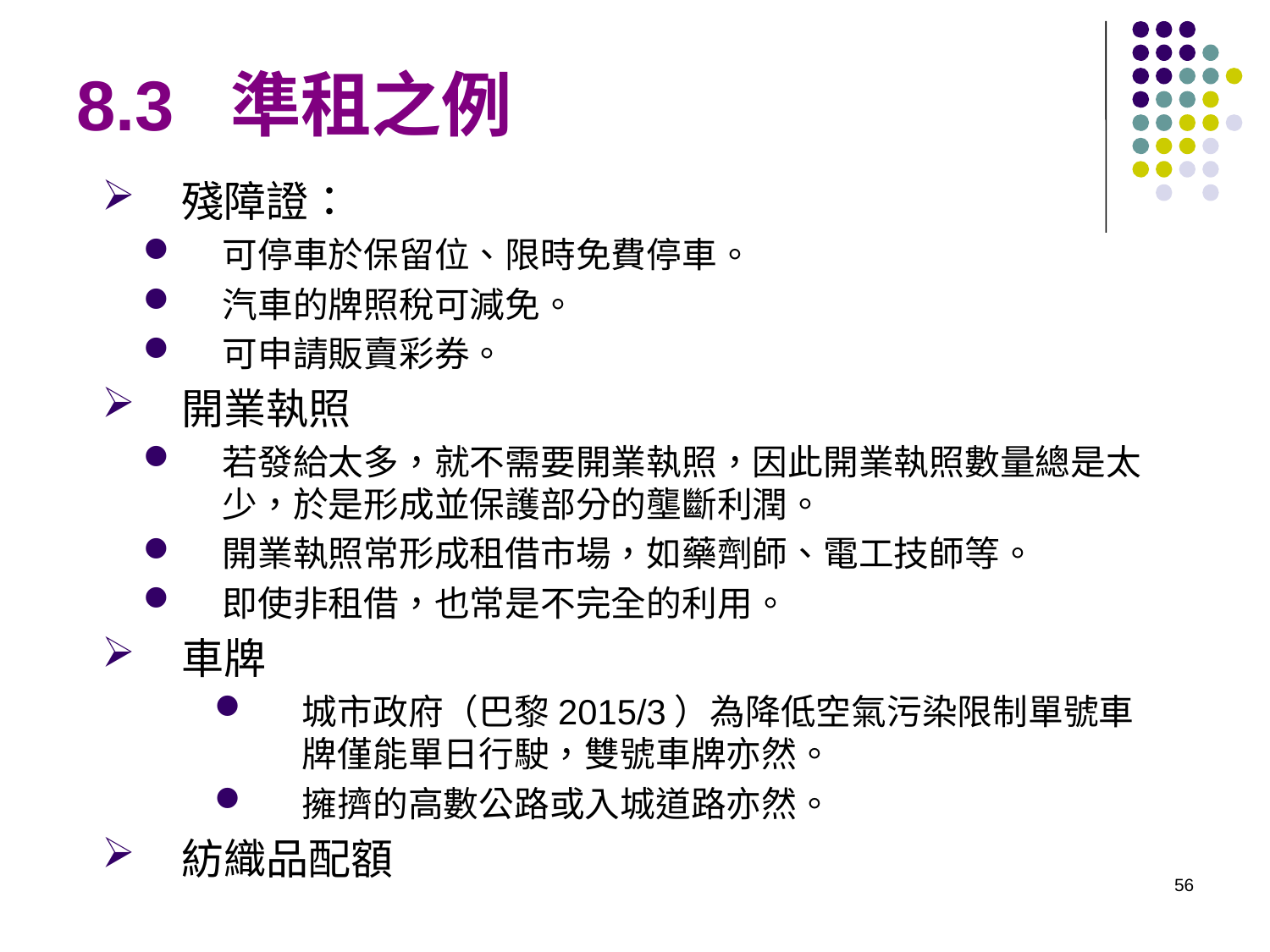

# 8.3  準租之例
殘障證：
可停車於保留位、限時免費停車。
汽車的牌照稅可減免。
可申請販賣彩券。
開業執照
若發給太多，就不需要開業執照，因此開業執照數量總是太少，於是形成並保護部分的壟斷利潤。
開業執照常形成租借市場，如藥劑師、電工技師等。
即使非租借，也常是不完全的利用。
車牌
城市政府（巴黎2015/3）為降低空氣污染限制單號車牌僅能單日行駛，雙號車牌亦然。
擁擠的高數公路或入城道路亦然。
紡織品配額
56